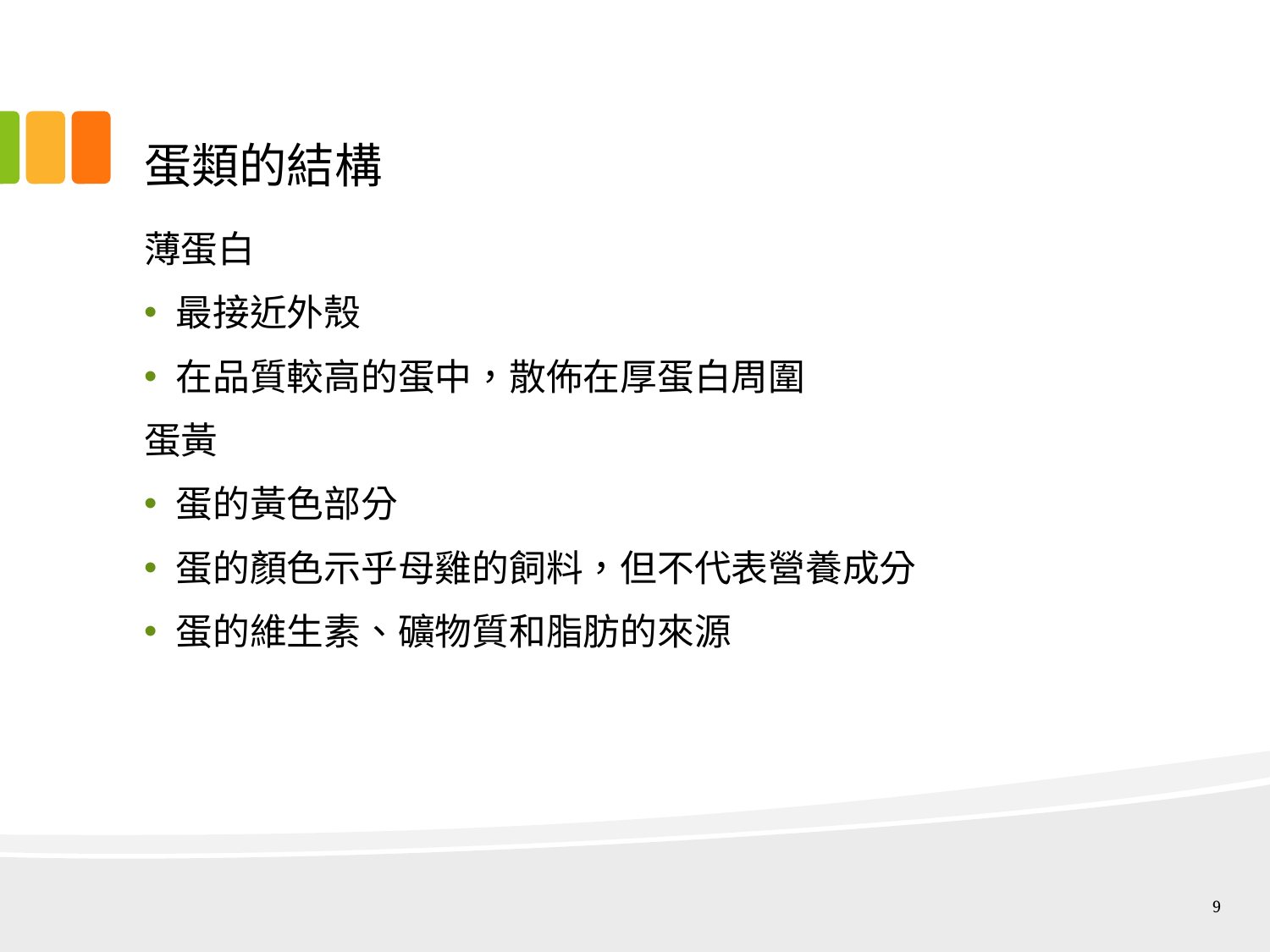

# 蛋類的結構
薄蛋白
最接近外殼
在品質較高的蛋中，散佈在厚蛋白周圍
蛋黃
蛋的黃色部分
蛋的顏色示乎母雞的飼料，但不代表營養成分
蛋的維生素、礦物質和脂肪的來源
9